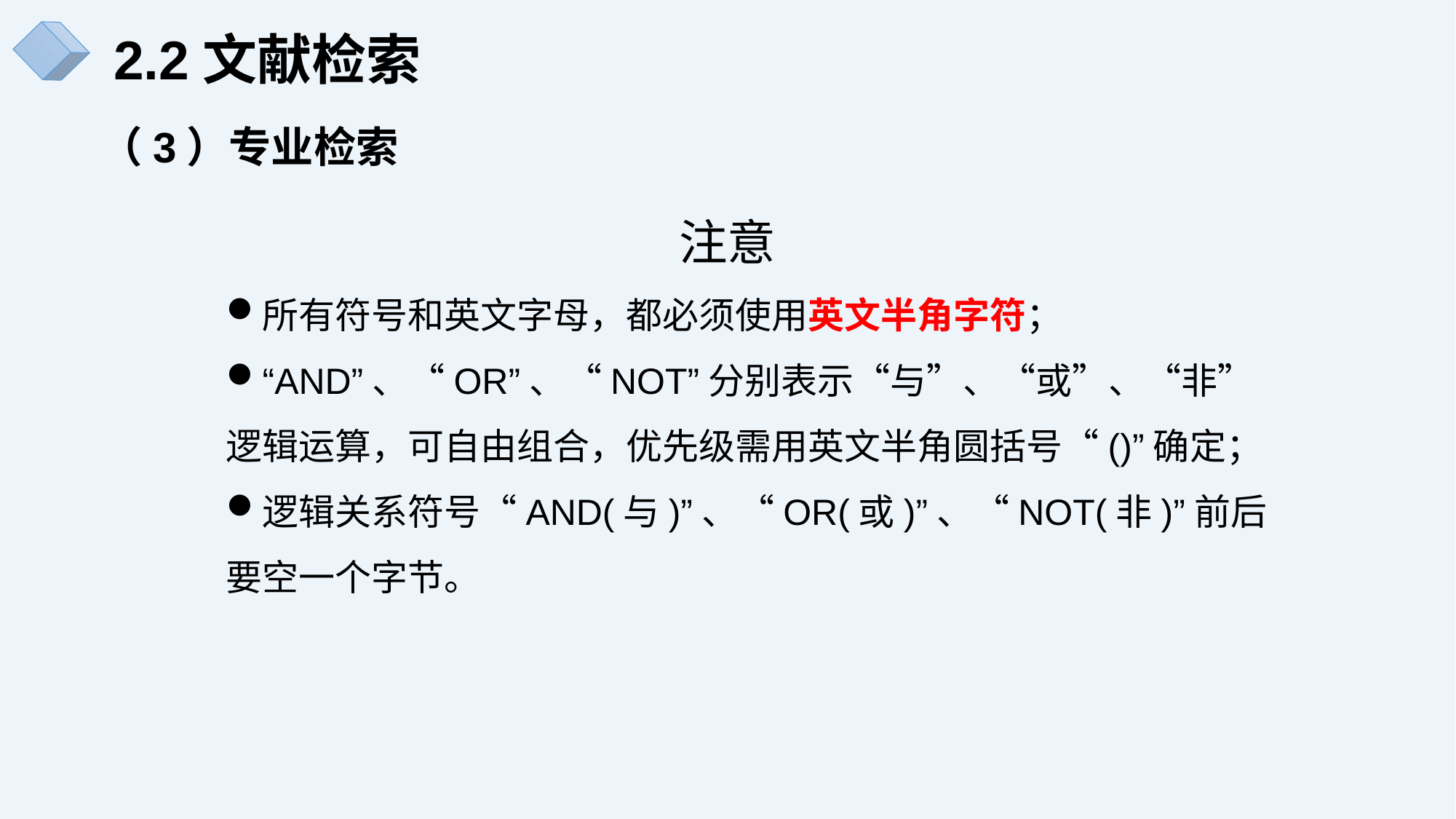

2.2文献检索

（3）专业检索
注意
所有符号和英文字母，都必须使用英文半角字符；
“AND”、“OR”、“NOT”分别表示“与”、“或”、“非”逻辑运算，可自由组合，优先级需用英文半角圆括号“()”确定；
逻辑关系符号“AND(与)”、“OR(或)”、“NOT(非)”前后要空一个字节。